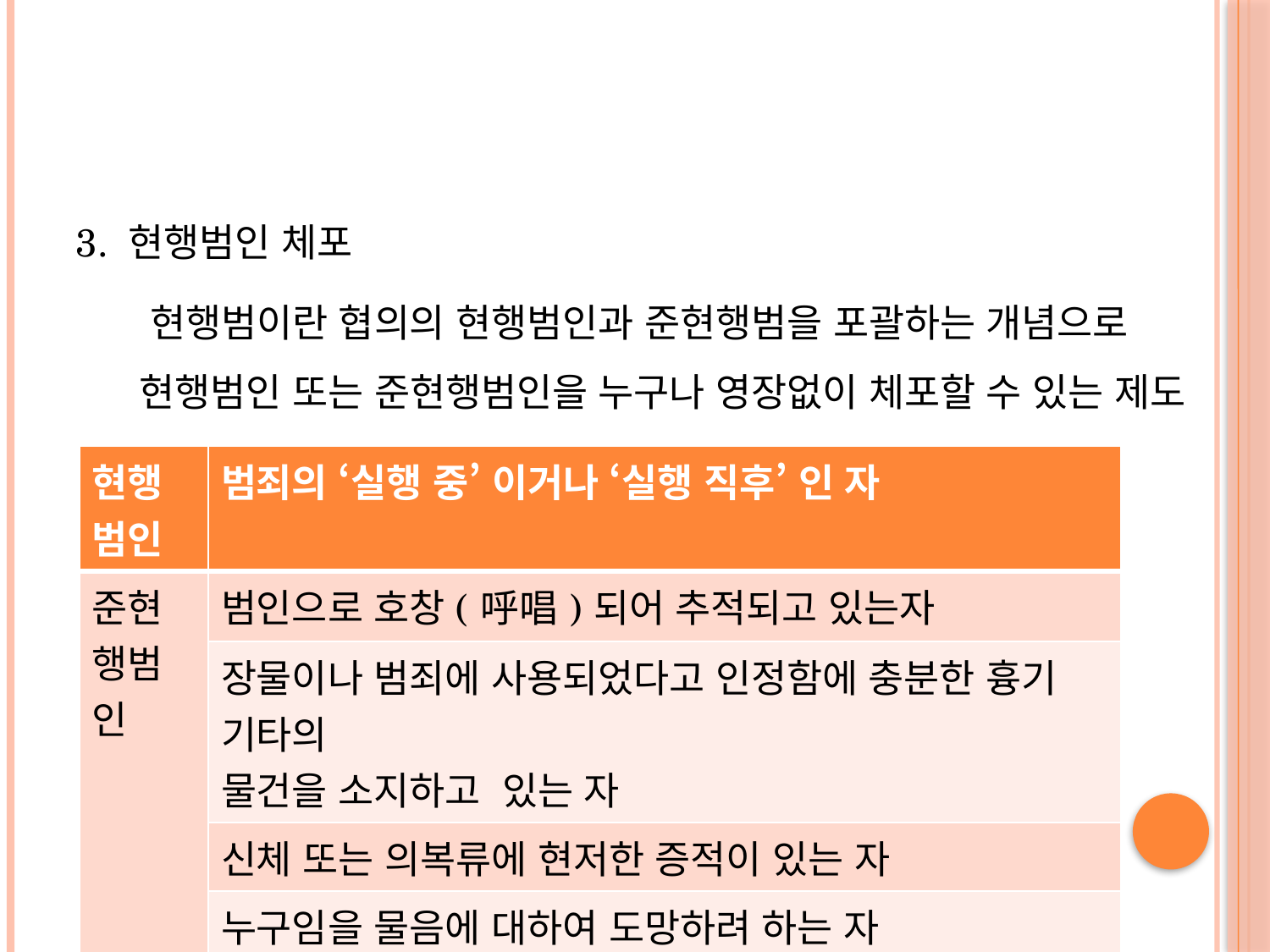

#
3. 현행범인 체포
      현행범이란 협의의 현행범인과 준현행범을 포괄하는 개념으로 현행범인 또는 준현행범인을 누구나 영장없이 체포할 수 있는 제도

| 현행 범인 | 범죄의 ‘실행 중’ 이거나 ‘실행 직후’ 인 자 |
| --- | --- |
| 준현행범인 | 범인으로 호창(呼唱)되어 추적되고 있는자 |
|  | 장물이나 범죄에 사용되었다고 인정함에 충분한 흉기 기타의 물건을 소지하고 있는 자 |
|  | 신체 또는 의복류에 현저한 증적이 있는 자 |
|  | 누구임을 물음에 대하여 도망하려 하는 자 |